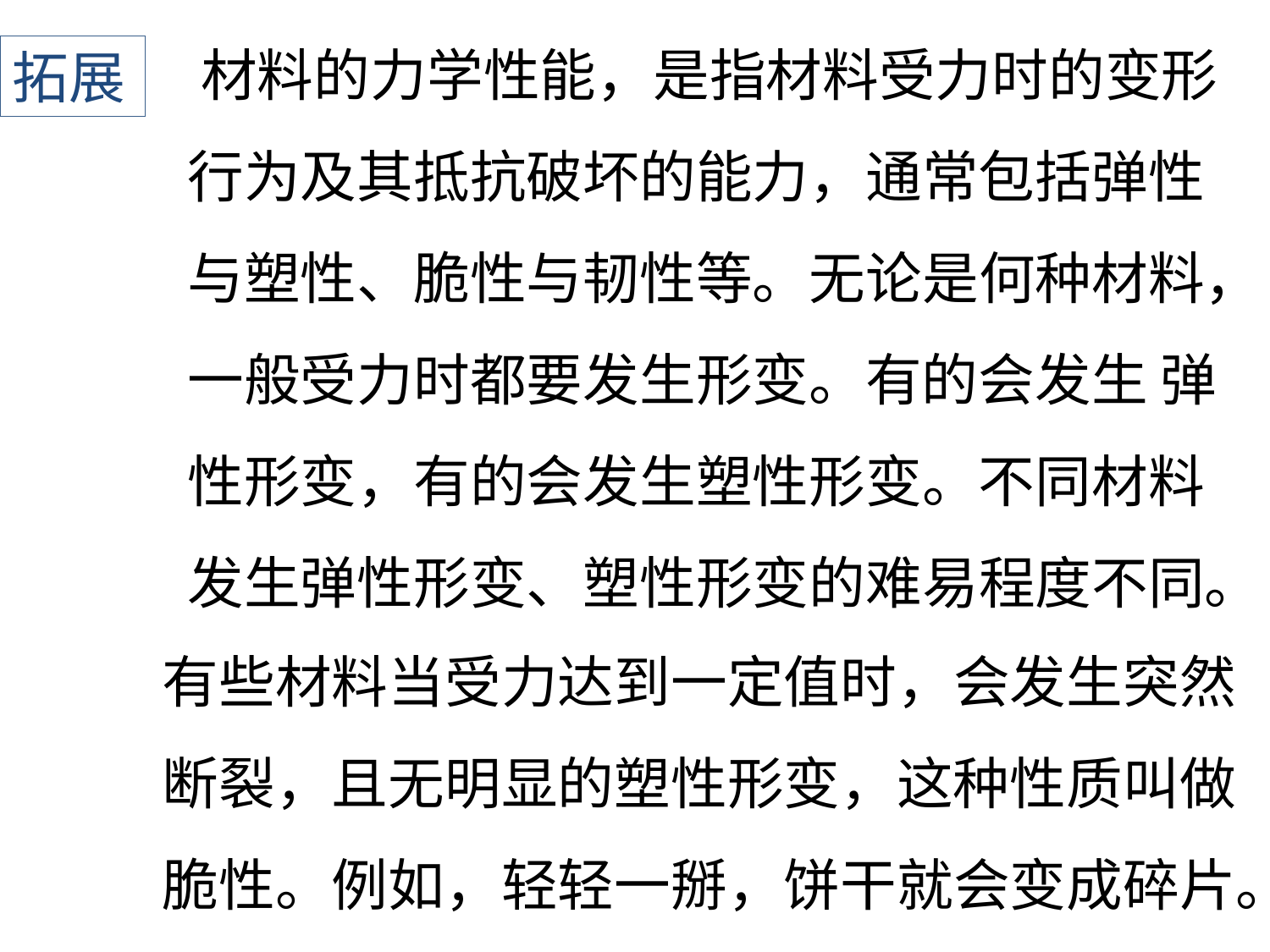

﻿材料的力学性能，是指材料受力时的变形行为及其抵抗破坏的能力，通常包括弹性与塑性、脆性与韧性等。无论是何种材料，一般受力时都要发生形变。有的会发生 弹性形变，有的会发生塑性形变。不同材料发生弹性形变、塑性形变的难易程度不同。
拓展
有些材料当受力达到一定值时，会发生突然断裂，且无明显的塑性形变，这种性质叫做脆性。例如，轻轻一掰，饼干就会变成碎片。